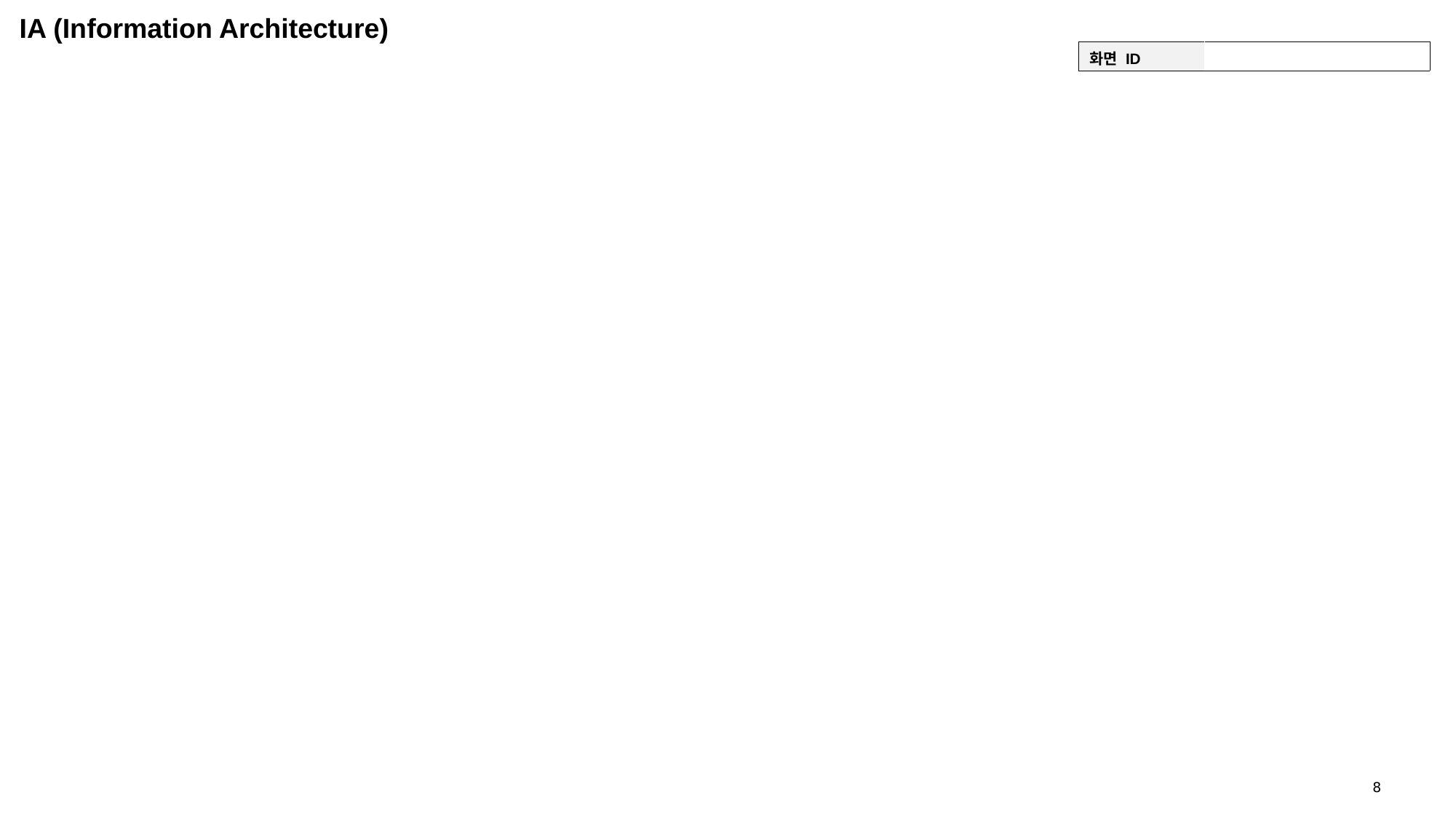

IA (Information Architecture)
| 화면 ID |  |
| --- | --- |